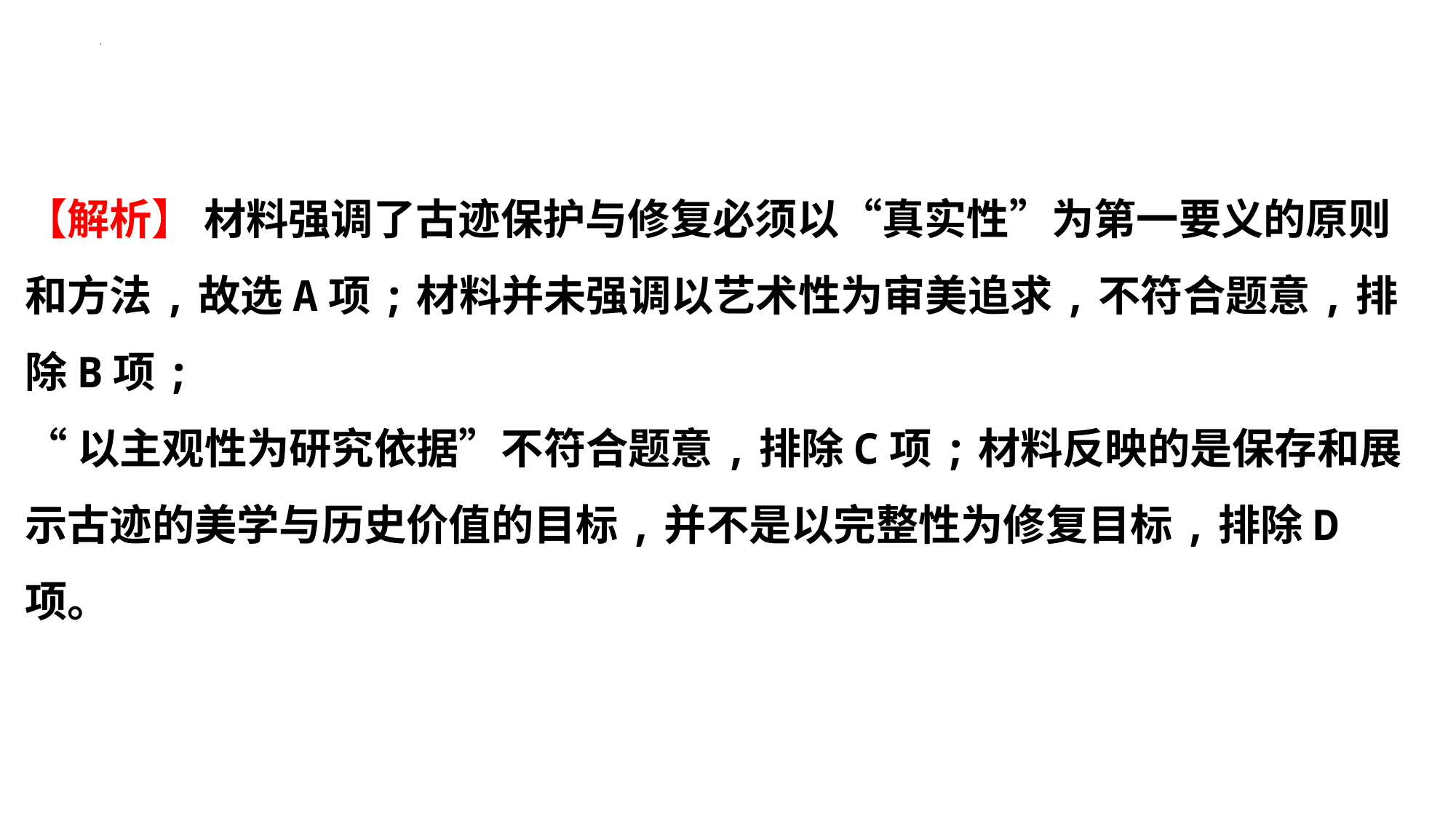

【解析】 材料强调了古迹保护与修复必须以“真实性”为第一要义的原则和方法,故选A项;材料并未强调以艺术性为审美追求,不符合题意,排除B项;
“以主观性为研究依据”不符合题意,排除C项;材料反映的是保存和展示古迹的美学与历史价值的目标,并不是以完整性为修复目标,排除D项。